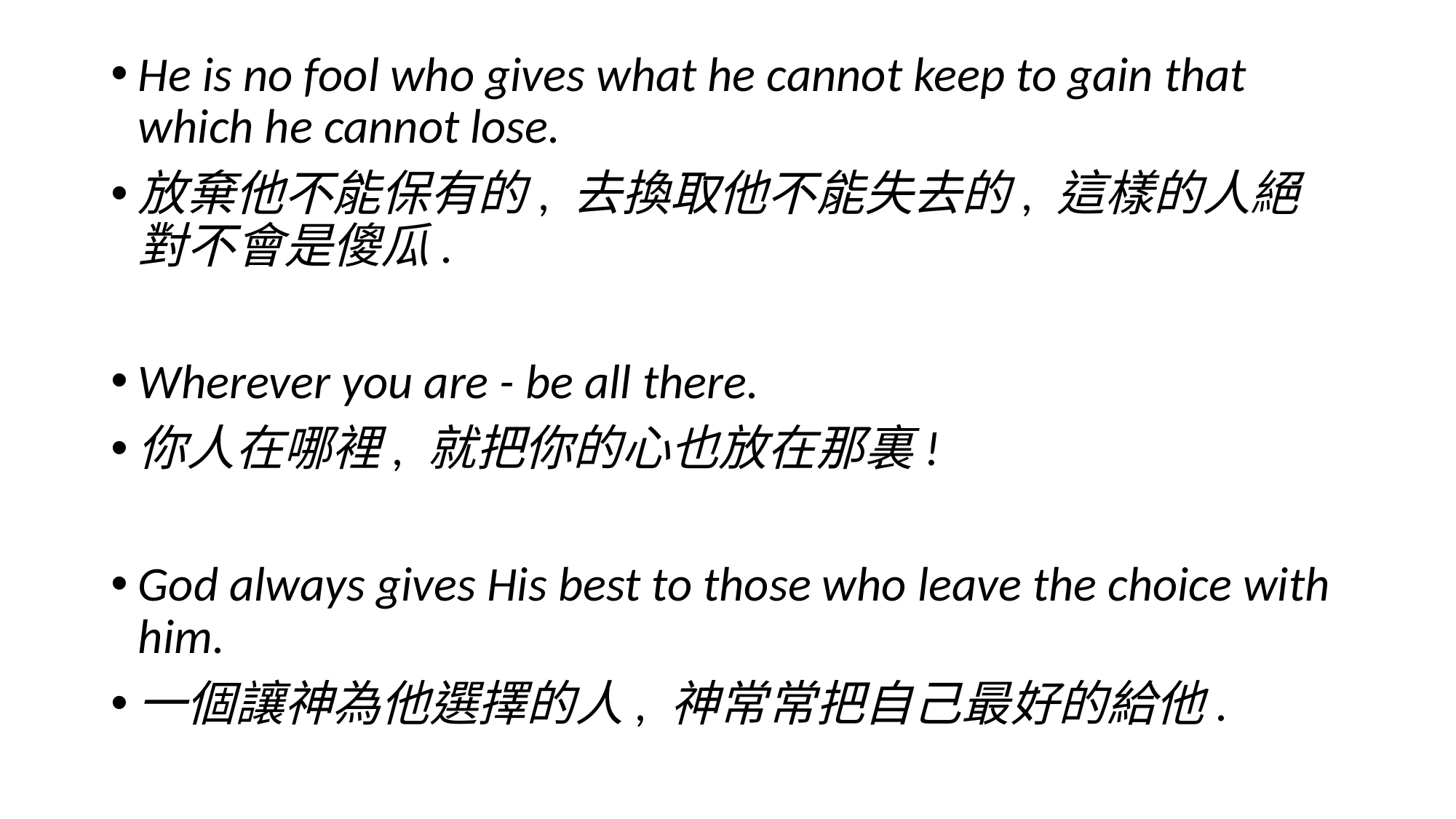

#
He is no fool who gives what he cannot keep to gain that which he cannot lose.
放棄他不能保有的, 去換取他不能失去的, 這樣的人絕對不會是傻瓜.

Wherever you are - be all there.
你人在哪裡, 就把你的心也放在那裏!

God always gives His best to those who leave the choice with him.
一個讓神為他選擇的人, 神常常把自己最好的給他.